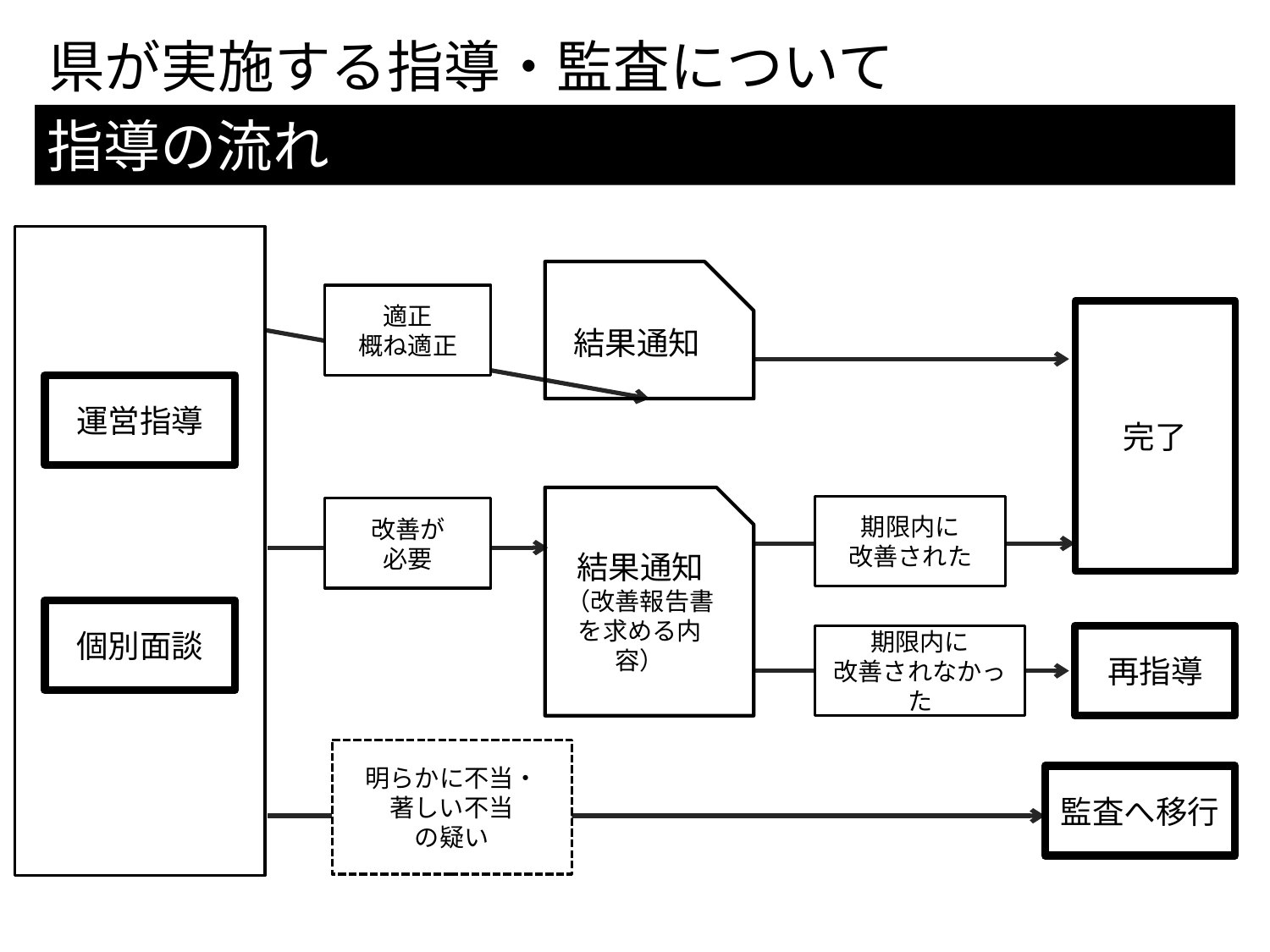

県が実施する指導・監査について
指導の流れ

結果通知
適正
概ね適正
完了
運営指導
結果通知
（改善報告書を求める内容）
期限内に
改善された
改善が
必要
個別面談
期限内に
改善されなかった
再指導
明らかに不当・
著しい不当
の疑い
監査へ移行